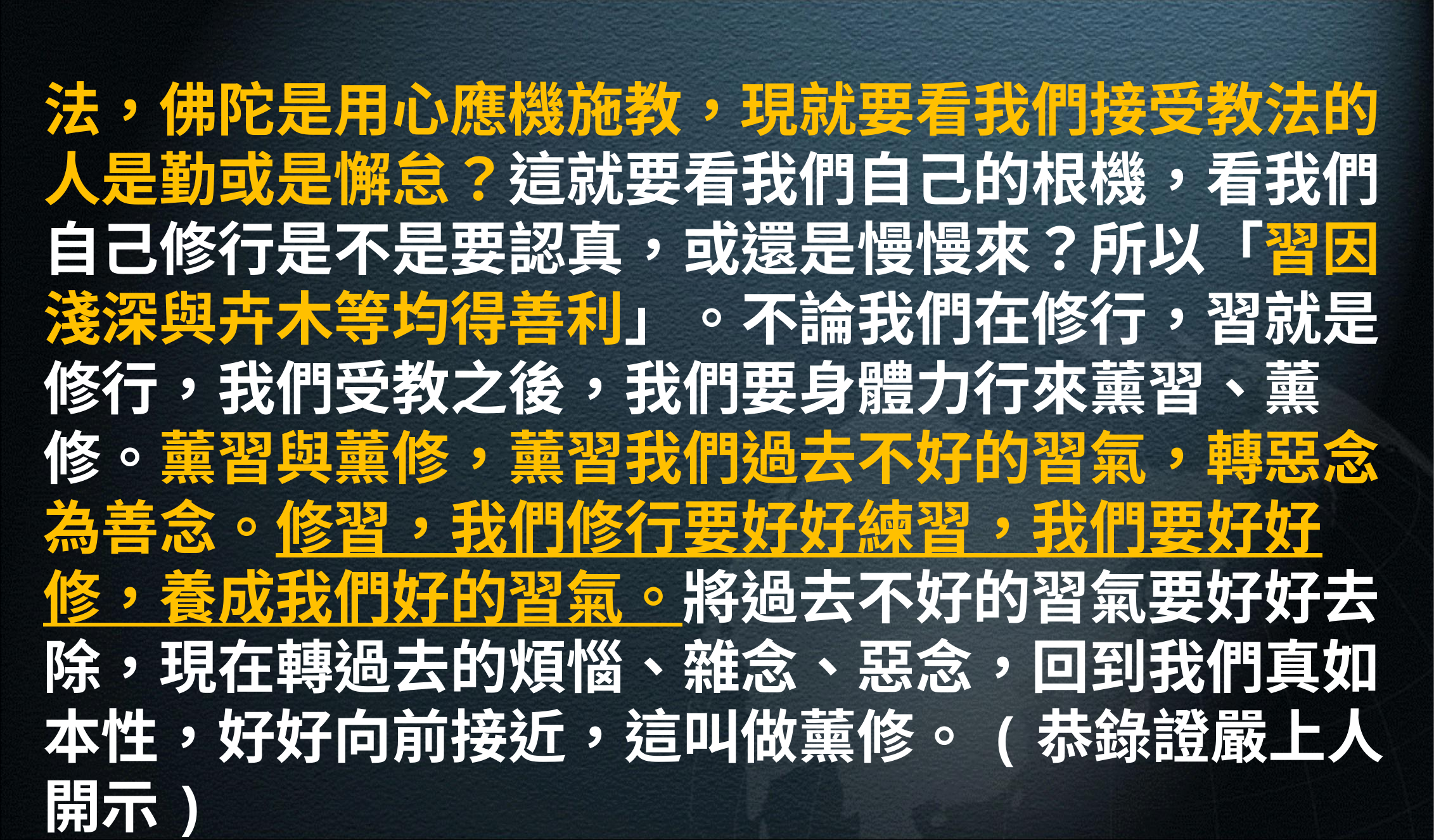

法，佛陀是用心應機施教，現就要看我們接受教法的人是勤或是懈怠？這就要看我們自己的根機，看我們自己修行是不是要認真，或還是慢慢來？所以「習因淺深與卉木等均得善利」。不論我們在修行，習就是修行，我們受教之後，我們要身體力行來薰習、薰修。薰習與薰修，薰習我們過去不好的習氣，轉惡念為善念。修習，我們修行要好好練習，我們要好好修，養成我們好的習氣。將過去不好的習氣要好好去除，現在轉過去的煩惱、雜念、惡念，回到我們真如本性，好好向前接近，這叫做薰修。(恭錄證嚴上人開示)